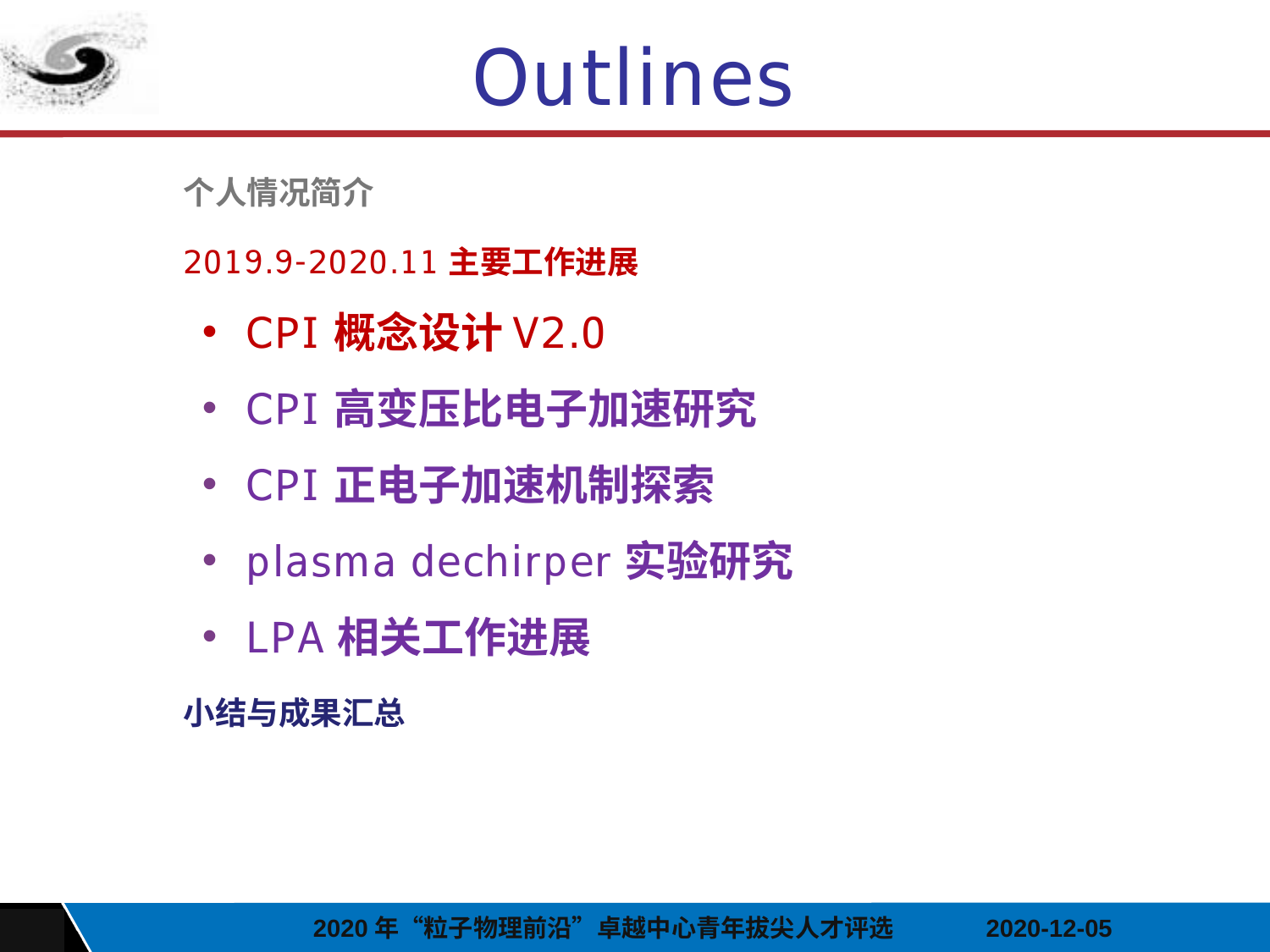

Outlines
个人情况简介
2019.9-2020.11主要工作进展
CPI概念设计V2.0
CPI高变压比电子加速研究
CPI正电子加速机制探索
plasma dechirper实验研究
LPA相关工作进展
小结与成果汇总